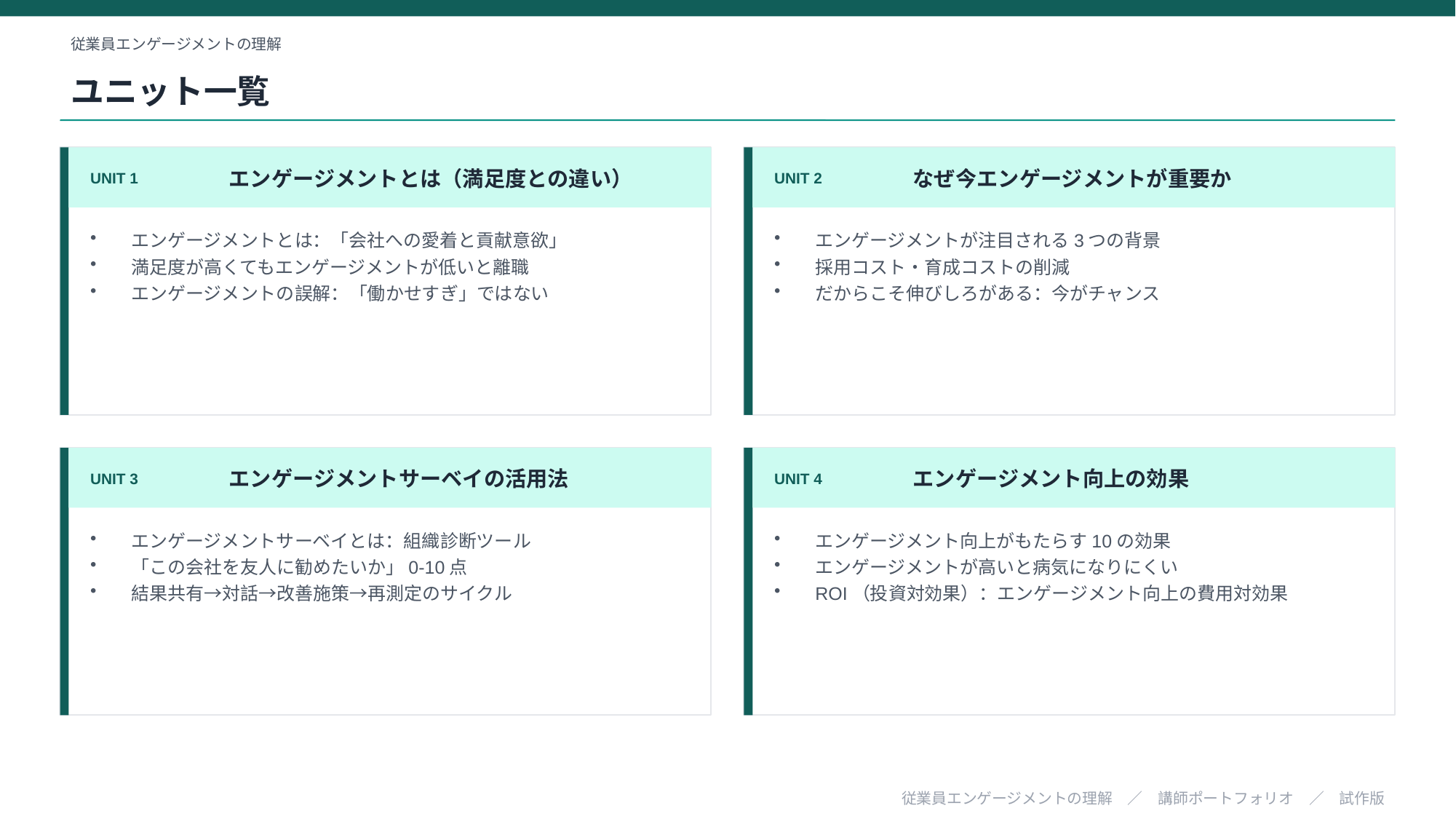

従業員エンゲージメントの理解
ユニット一覧

UNIT 1
エンゲージメントとは（満足度との違い）
UNIT 2
なぜ今エンゲージメントが重要か
エンゲージメントとは：「会社への愛着と貢献意欲」
満足度が高くてもエンゲージメントが低いと離職
エンゲージメントの誤解：「働かせすぎ」ではない
エンゲージメントが注目される3つの背景
採用コスト・育成コストの削減
だからこそ伸びしろがある：今がチャンス

UNIT 3
エンゲージメントサーベイの活用法
UNIT 4
エンゲージメント向上の効果
エンゲージメントサーベイとは：組織診断ツール
「この会社を友人に勧めたいか」0-10点
結果共有→対話→改善施策→再測定のサイクル
エンゲージメント向上がもたらす10の効果
エンゲージメントが高いと病気になりにくい
ROI（投資対効果）：エンゲージメント向上の費用対効果
従業員エンゲージメントの理解　／　講師ポートフォリオ　／　試作版